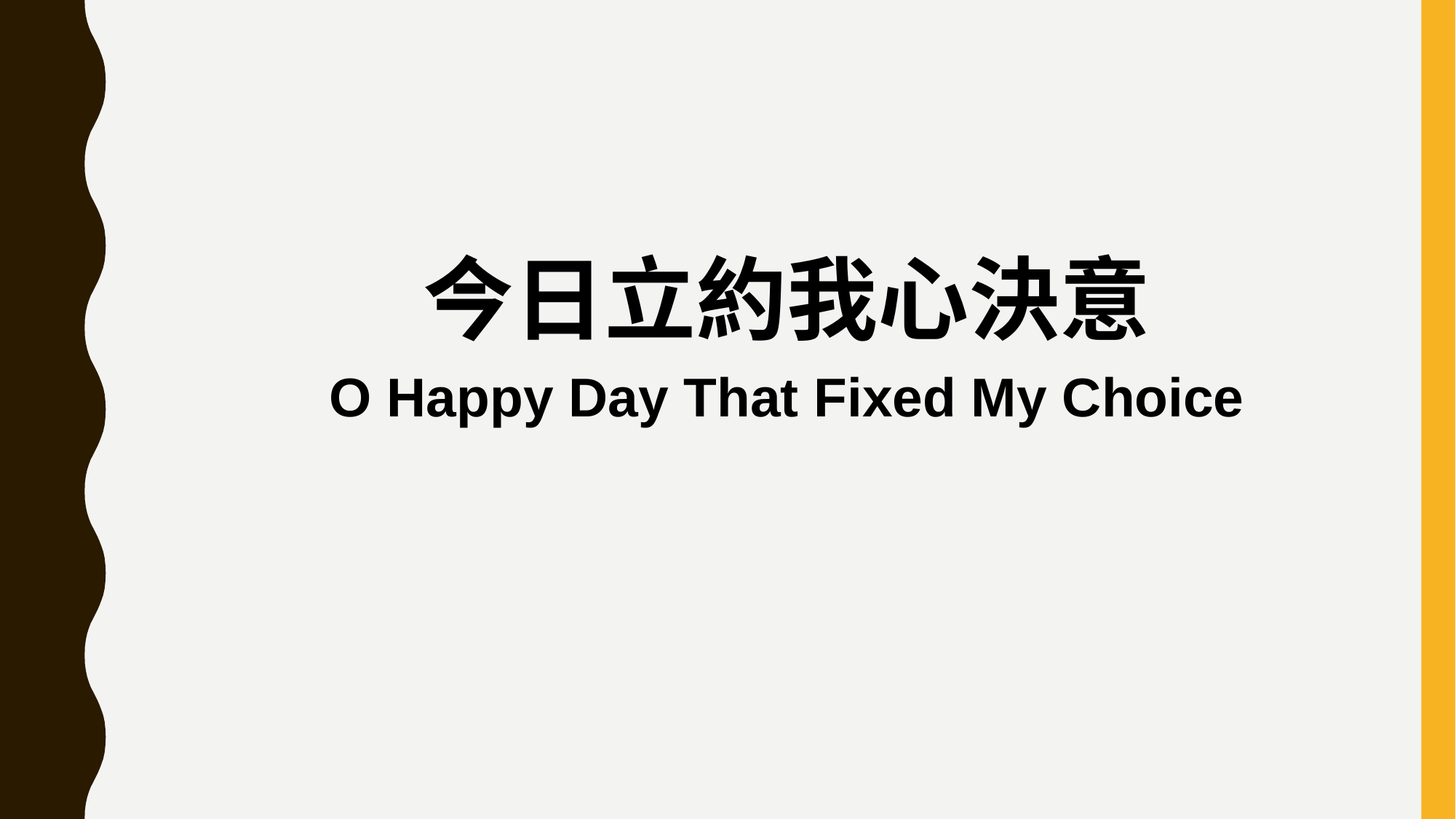

今日立約我心決意
O Happy Day That Fixed My Choice